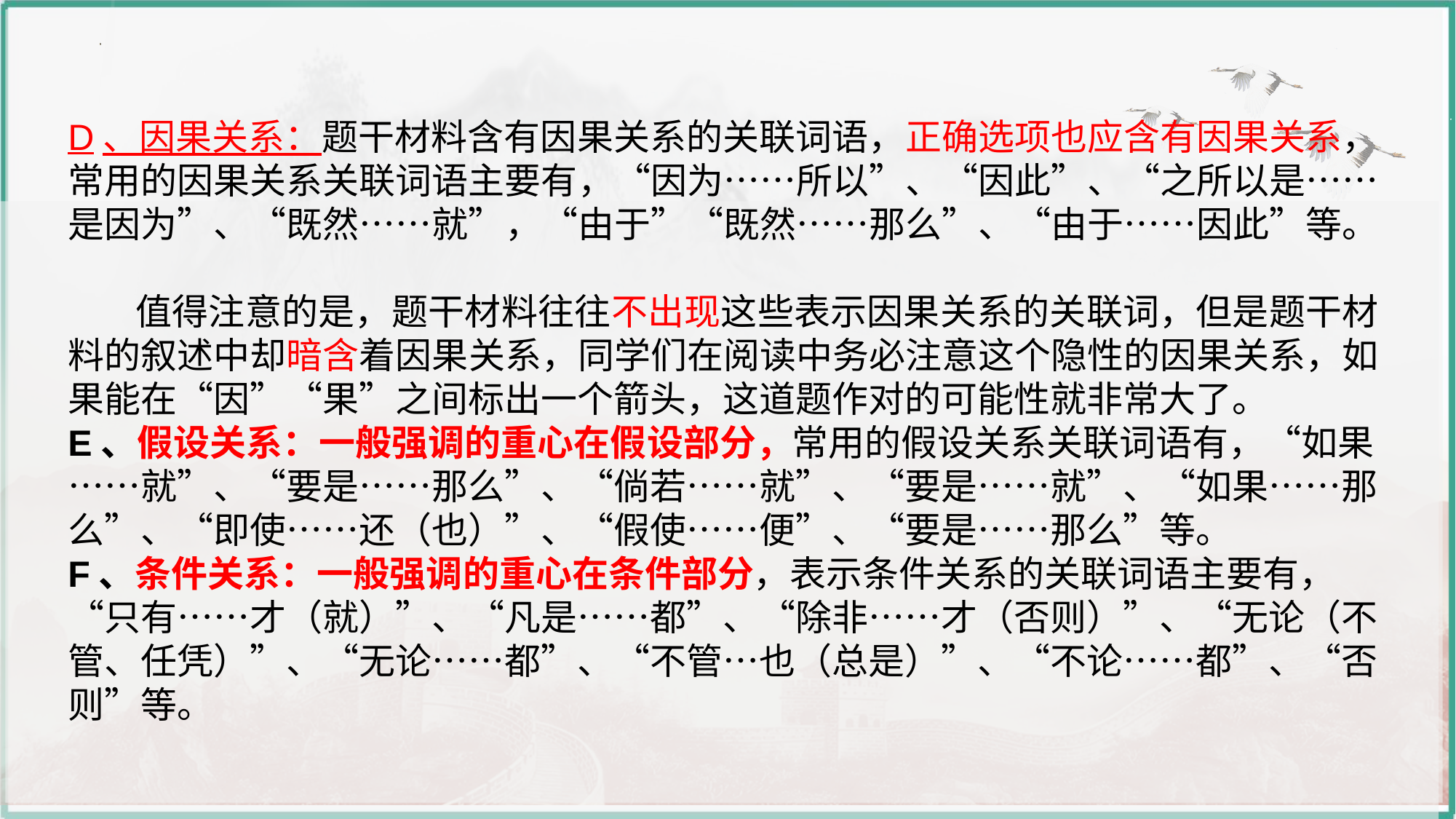

D、因果关系：题干材料含有因果关系的关联词语，正确选项也应含有因果关系，常用的因果关系关联词语主要有，“因为……所以”、“因此”、“之所以是……是因为”、“既然……就”，“由于”“既然……那么”、“由于……因此”等。
       值得注意的是，题干材料往往不出现这些表示因果关系的关联词，但是题干材料的叙述中却暗含着因果关系，同学们在阅读中务必注意这个隐性的因果关系，如果能在“因”“果”之间标出一个箭头，这道题作对的可能性就非常大了。
E、假设关系：一般强调的重心在假设部分，常用的假设关系关联词语有，“如果……就”、“要是……那么”、“倘若……就”、“要是……就”、“如果……那么”、“即使……还（也）”、“假使……便”、“要是……那么”等。
F、条件关系：一般强调的重心在条件部分，表示条件关系的关联词语主要有，“只有……才（就）”、“凡是……都”、“除非……才（否则）”、“无论（不管、任凭）”、“无论……都”、“不管…也（总是）”、“不论……都”、“否则”等。